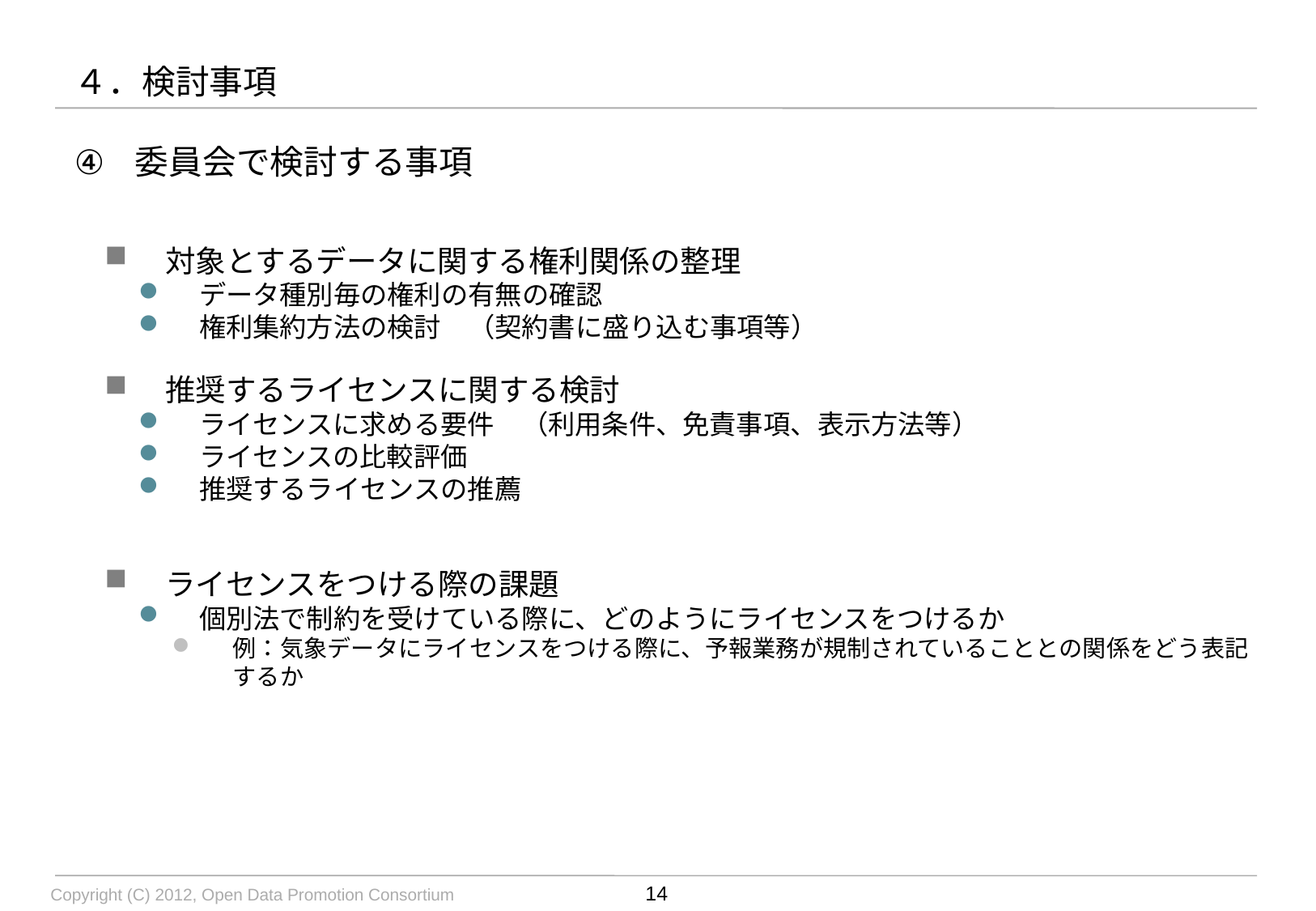

# ４．検討事項

委員会で検討する事項

対象とするデータに関する権利関係の整理
データ種別毎の権利の有無の確認
権利集約方法の検討　（契約書に盛り込む事項等）

推奨するライセンスに関する検討
ライセンスに求める要件　（利用条件、免責事項、表示方法等）
ライセンスの比較評価
推奨するライセンスの推薦

ライセンスをつける際の課題
個別法で制約を受けている際に、どのようにライセンスをつけるか
例：気象データにライセンスをつける際に、予報業務が規制されていることとの関係をどう表記するか

14
Copyright (C) 2012, Open Data Promotion Consortium